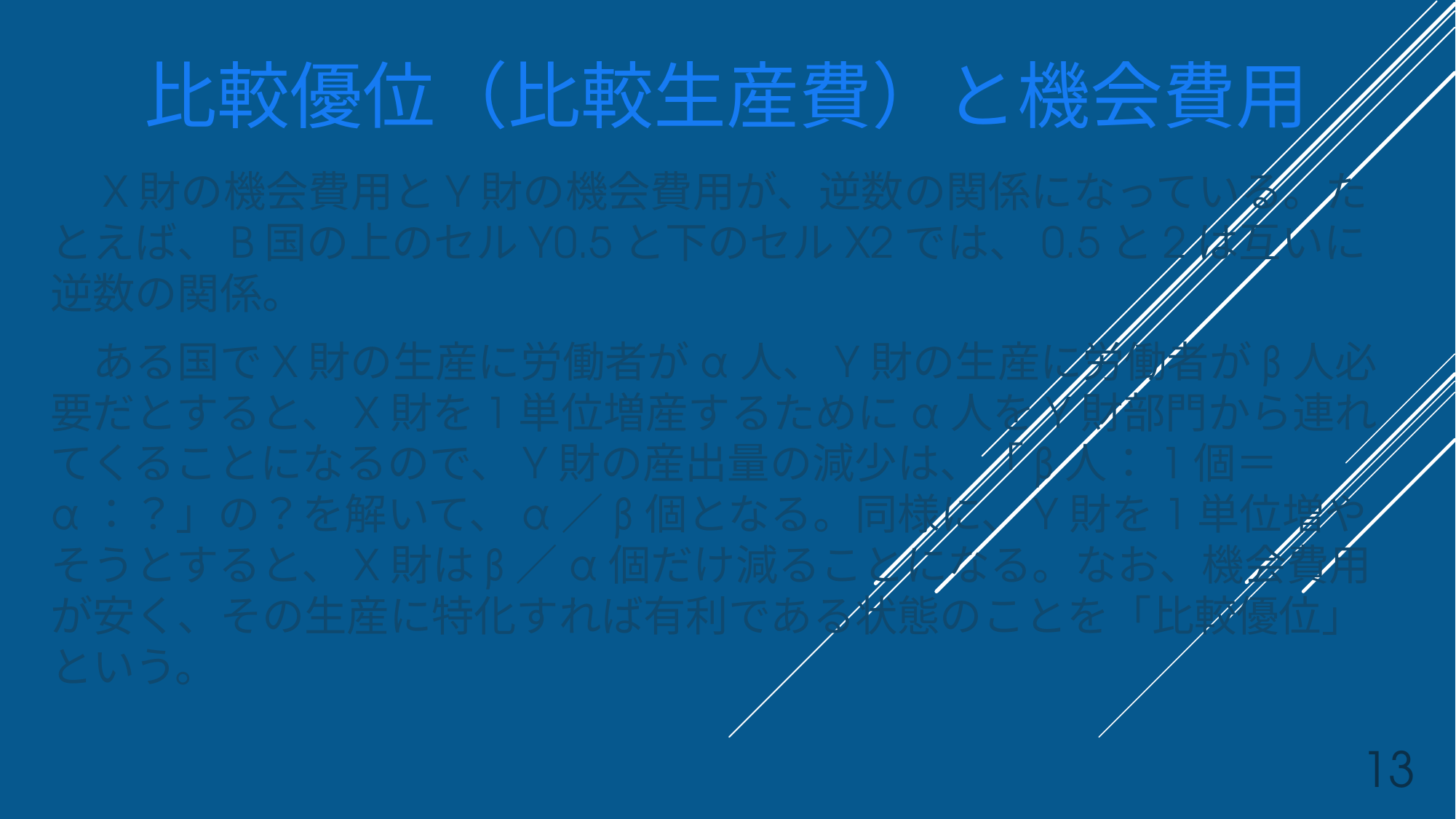

# 比較優位（比較生産費）と機会費用
　X財の機会費用とY財の機会費用が、逆数の関係になっている。たとえば、B国の上のセルY0.5と下のセルX2では、0.5と2は互いに逆数の関係。
　ある国でX財の生産に労働者がα人、Y財の生産に労働者がβ人必要だとすると、X財を1単位増産するためにα人をY財部門から連れてくることになるので、Y財の産出量の減少は、「β人：1個＝α：？」の？を解いて、α／β個となる。同様に、Y財を1単位増やそうとすると、X財はβ／α個だけ減ることになる。なお、機会費用が安く、その生産に特化すれば有利である状態のことを「比較優位」という。

13